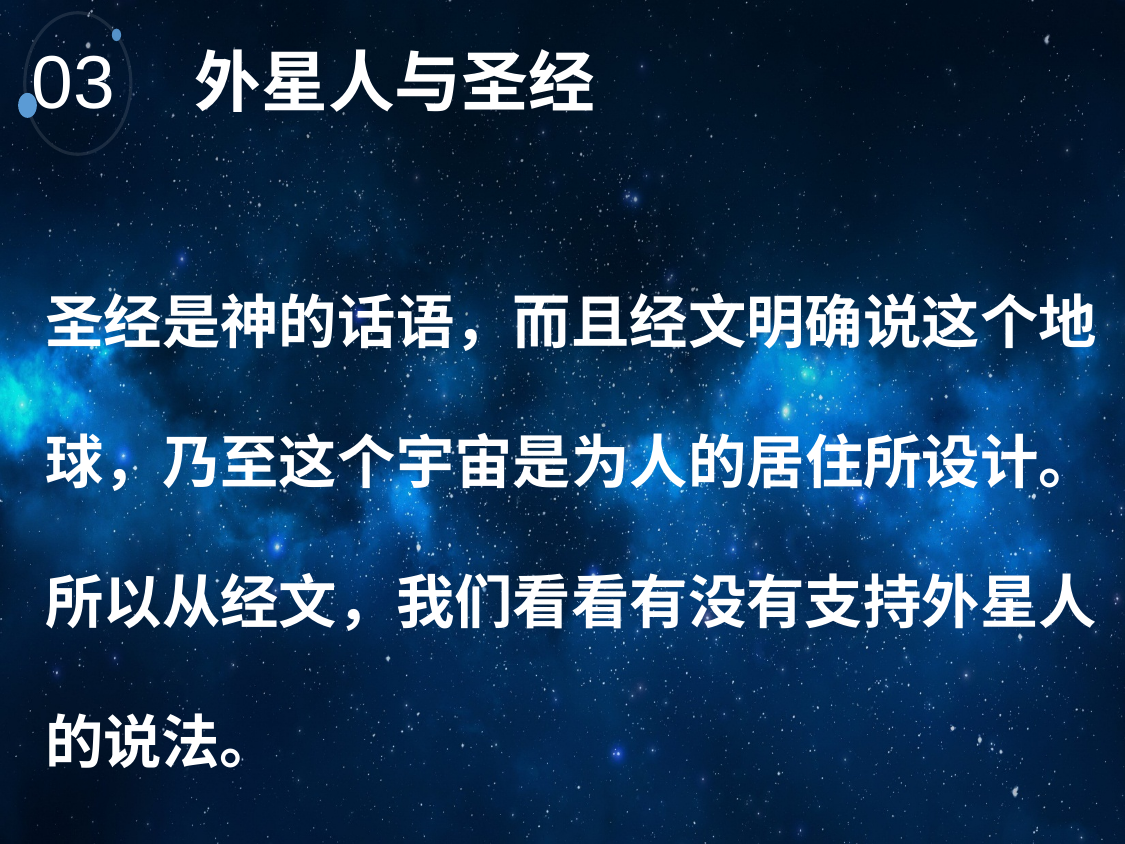

03
外星人与圣经
圣经是神的话语，而且经文明确说这个地球，乃至这个宇宙是为人的居住所设计。所以从经文，我们看看有没有支持外星人的说法。